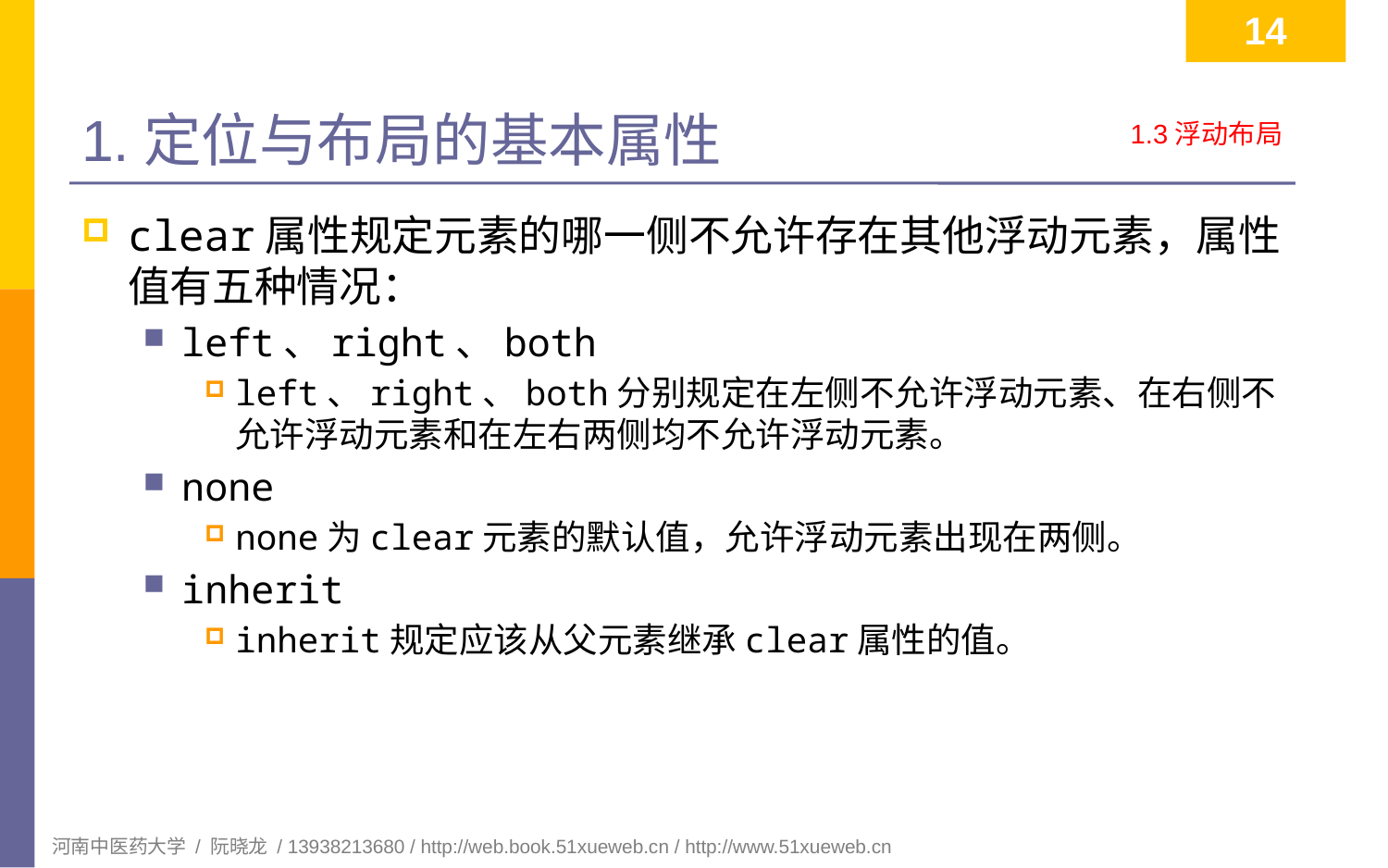

14
# 1.定位与布局的基本属性
1.3浮动布局
clear属性规定元素的哪一侧不允许存在其他浮动元素，属性值有五种情况：
left、right、both
left、right、both分别规定在左侧不允许浮动元素、在右侧不允许浮动元素和在左右两侧均不允许浮动元素。
none
none为clear元素的默认值，允许浮动元素出现在两侧。
inherit
inherit规定应该从父元素继承clear属性的值。